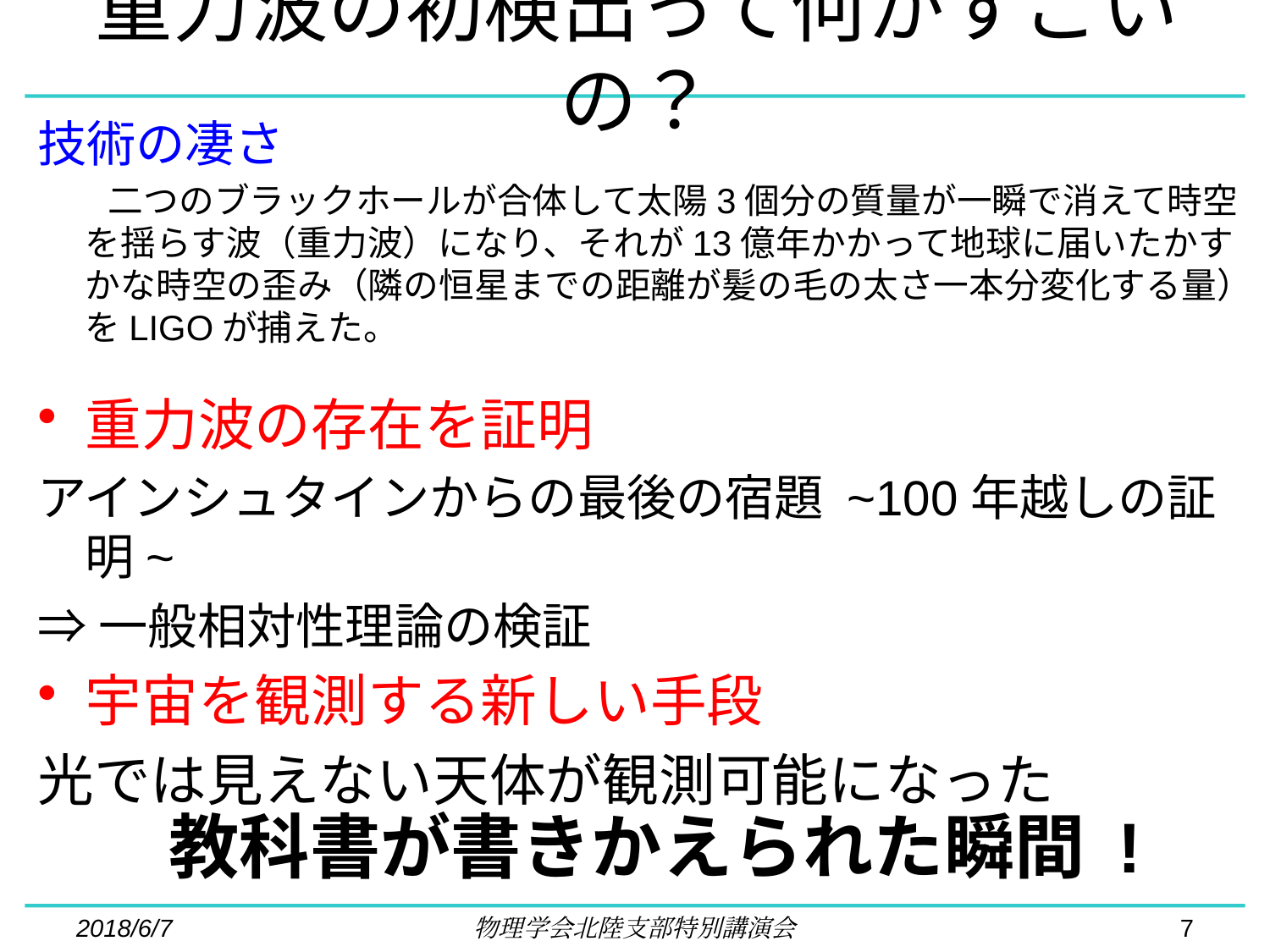

# 重力波の初検出って何がすごいの？
技術の凄さ
　　二つのブラックホールが合体して太陽3個分の質量が一瞬で消えて時空を揺らす波（重力波）になり、それが13億年かかって地球に届いたかすかな時空の歪み（隣の恒星までの距離が髪の毛の太さ一本分変化する量）をLIGOが捕えた。

重力波の存在を証明
アインシュタインからの最後の宿題 ~100年越しの証明~
⇒一般相対性理論の検証
宇宙を観測する新しい手段
光では見えない天体が観測可能になった

教科書が書きかえられた瞬間 !
2018/6/7
物理学会北陸支部特別講演会
7